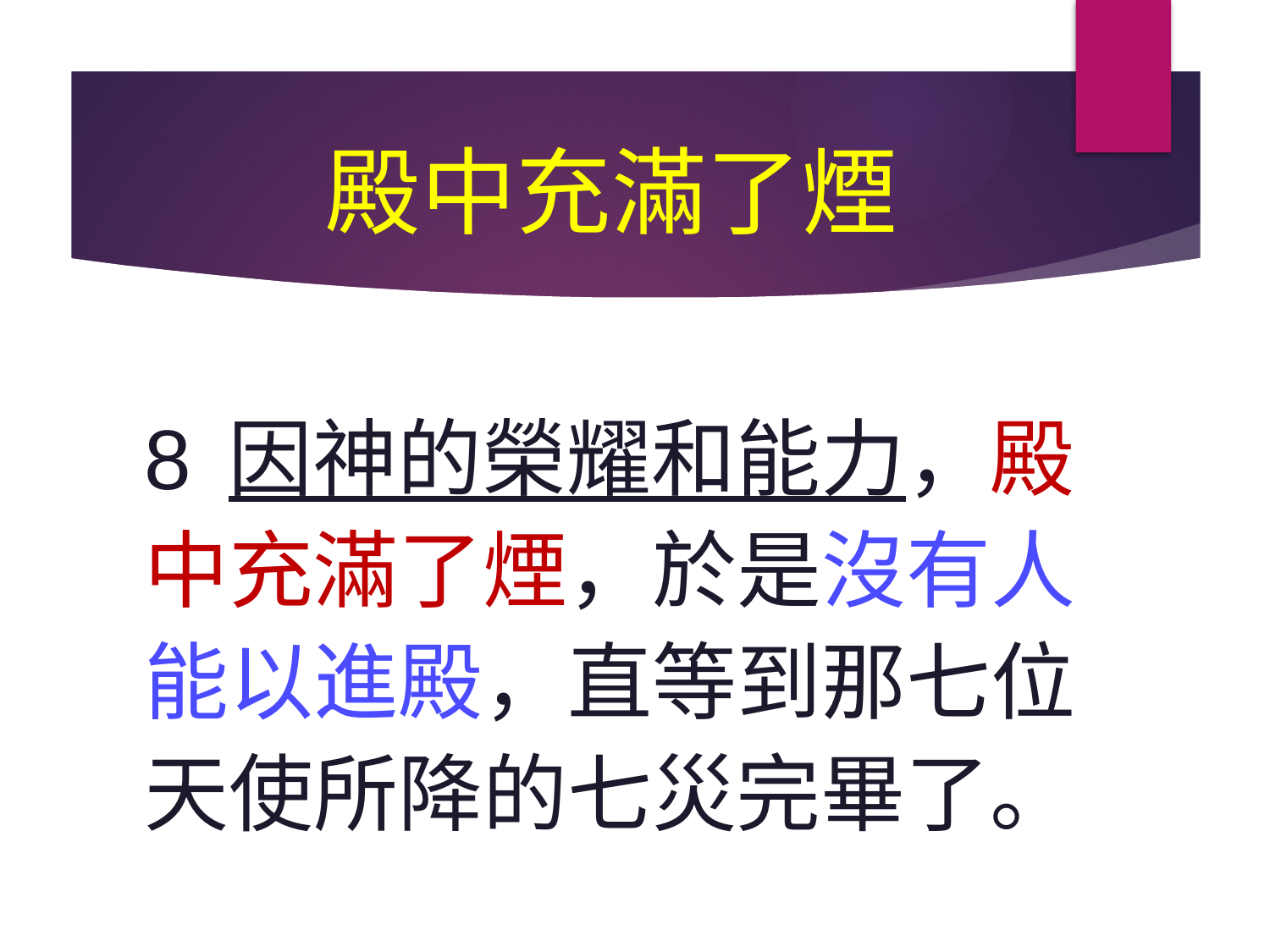

# 殿中充滿了煙
8 因神的榮耀和能力，殿中充滿了煙，於是沒有人能以進殿，直等到那七位天使所降的七災完畢了。